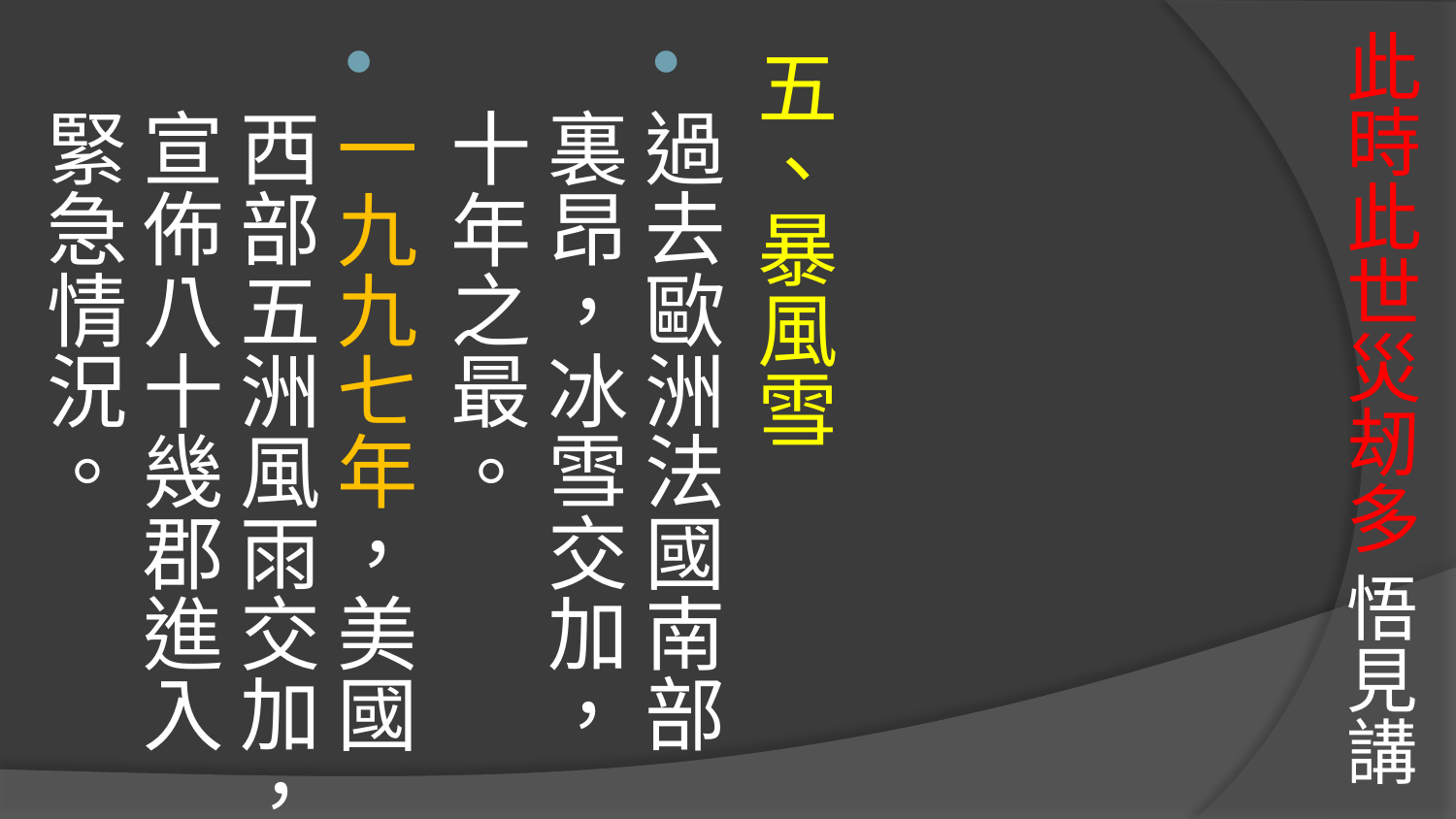

# 此時此世災刼多 悟見講
五、暴風雪
過去歐洲法國南部裏昂，冰雪交加，十年之最。
一九九七年，美國西部五洲風雨交加，宣佈八十幾郡進入緊急情況。